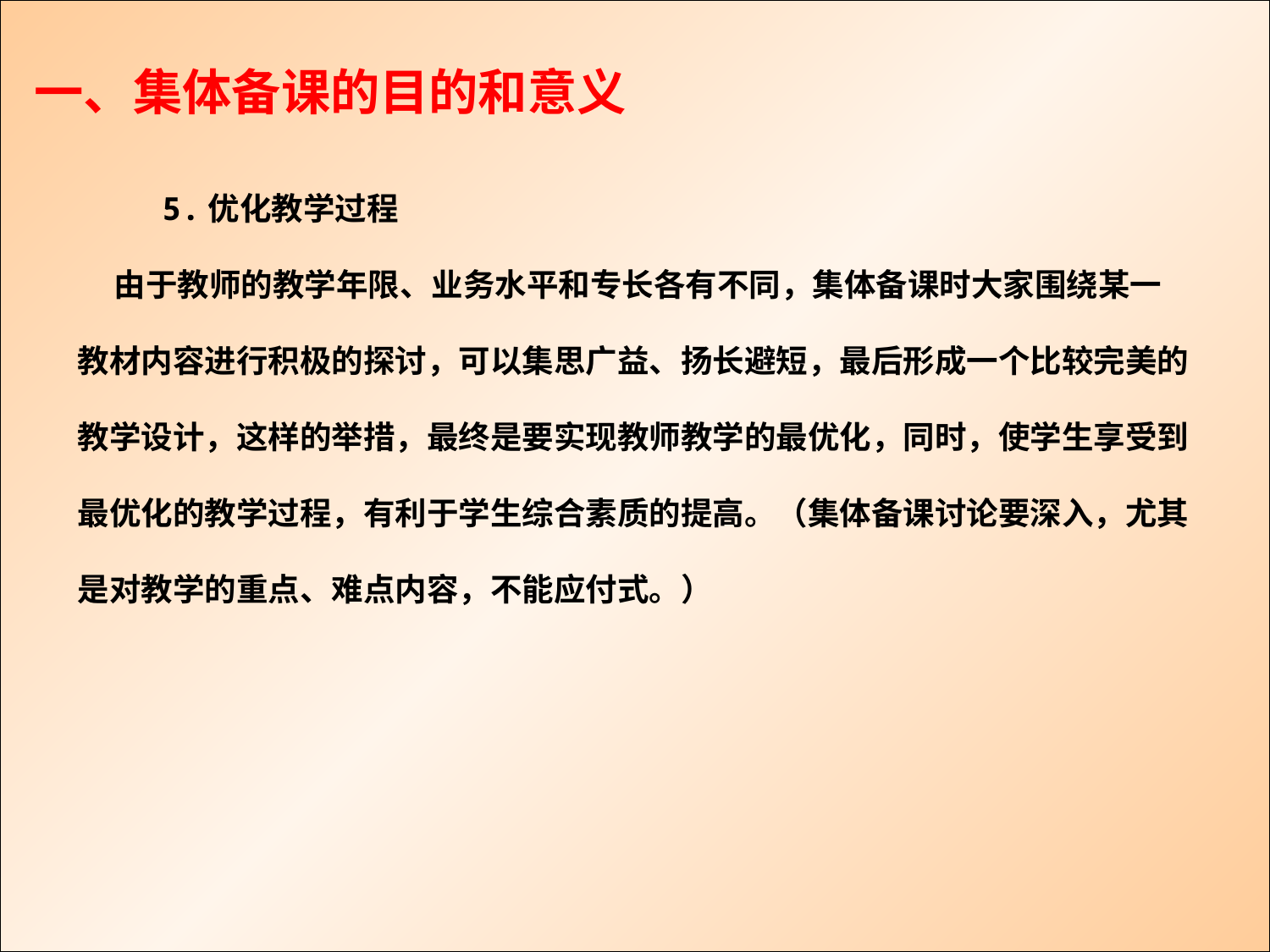

一、集体备课的目的和意义
    5.优化教学过程
    由于教师的教学年限、业务水平和专长各有不同，集体备课时大家围绕某一教材内容进行积极的探讨，可以集思广益、扬长避短，最后形成一个比较完美的教学设计，这样的举措，最终是要实现教师教学的最优化，同时，使学生享受到最优化的教学过程，有利于学生综合素质的提高。（集体备课讨论要深入，尤其是对教学的重点、难点内容，不能应付式。）